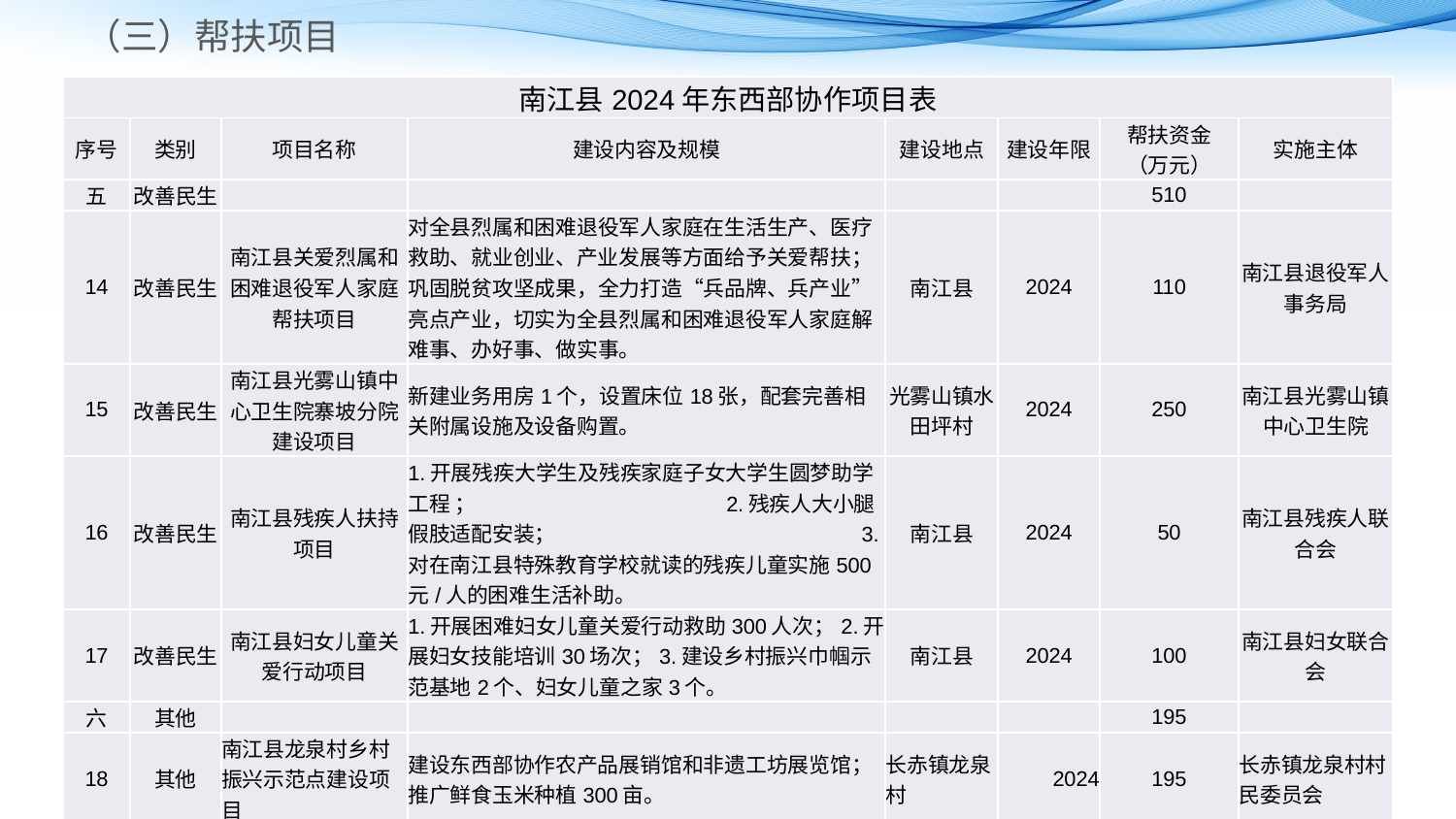

（三）帮扶项目
| 南江县2024年东西部协作项目表 |  |  |  |  |  |  |  |
| --- | --- | --- | --- | --- | --- | --- | --- |
| 序号 | 类别 | 项目名称 | 建设内容及规模 | 建设地点 | 建设年限 | 帮扶资金 （万元） | 实施主体 |
| 五 | 改善民生 |  |  |  |  | 510 |  |
| 14 | 改善民生 | 南江县关爱烈属和困难退役军人家庭帮扶项目 | 对全县烈属和困难退役军人家庭在生活生产、医疗救助、就业创业、产业发展等方面给予关爱帮扶；巩固脱贫攻坚成果，全力打造“兵品牌、兵产业”亮点产业，切实为全县烈属和困难退役军人家庭解难事、办好事、做实事。 | 南江县 | 2024 | 110 | 南江县退役军人事务局 |
| 15 | 改善民生 | 南江县光雾山镇中心卫生院寨坡分院建设项目 | 新建业务用房1个，设置床位18张，配套完善相关附属设施及设备购置。 | 光雾山镇水田坪村 | 2024 | 250 | 南江县光雾山镇中心卫生院 |
| 16 | 改善民生 | 南江县残疾人扶持项目 | 1.开展残疾大学生及残疾家庭子女大学生圆梦助学工程 ； 2.残疾人大小腿假肢适配安装； 3.对在南江县特殊教育学校就读的残疾儿童实施500元/人的困难生活补助。 | 南江县 | 2024 | 50 | 南江县残疾人联合会 |
| 17 | 改善民生 | 南江县妇女儿童关爱行动项目 | 1.开展困难妇女儿童关爱行动救助300人次；2.开展妇女技能培训30场次；3.建设乡村振兴巾帼示范基地2个、妇女儿童之家3个。 | 南江县 | 2024 | 100 | 南江县妇女联合会 |
| 六 | 其他 |  |  |  |  | 195 |  |
| 18 | 其他 | 南江县龙泉村乡村振兴示范点建设项目 | 建设东西部协作农产品展销馆和非遗工坊展览馆；推广鲜食玉米种植300亩。 | 长赤镇龙泉村 | 2024 | 195 | 长赤镇龙泉村村民委员会 |